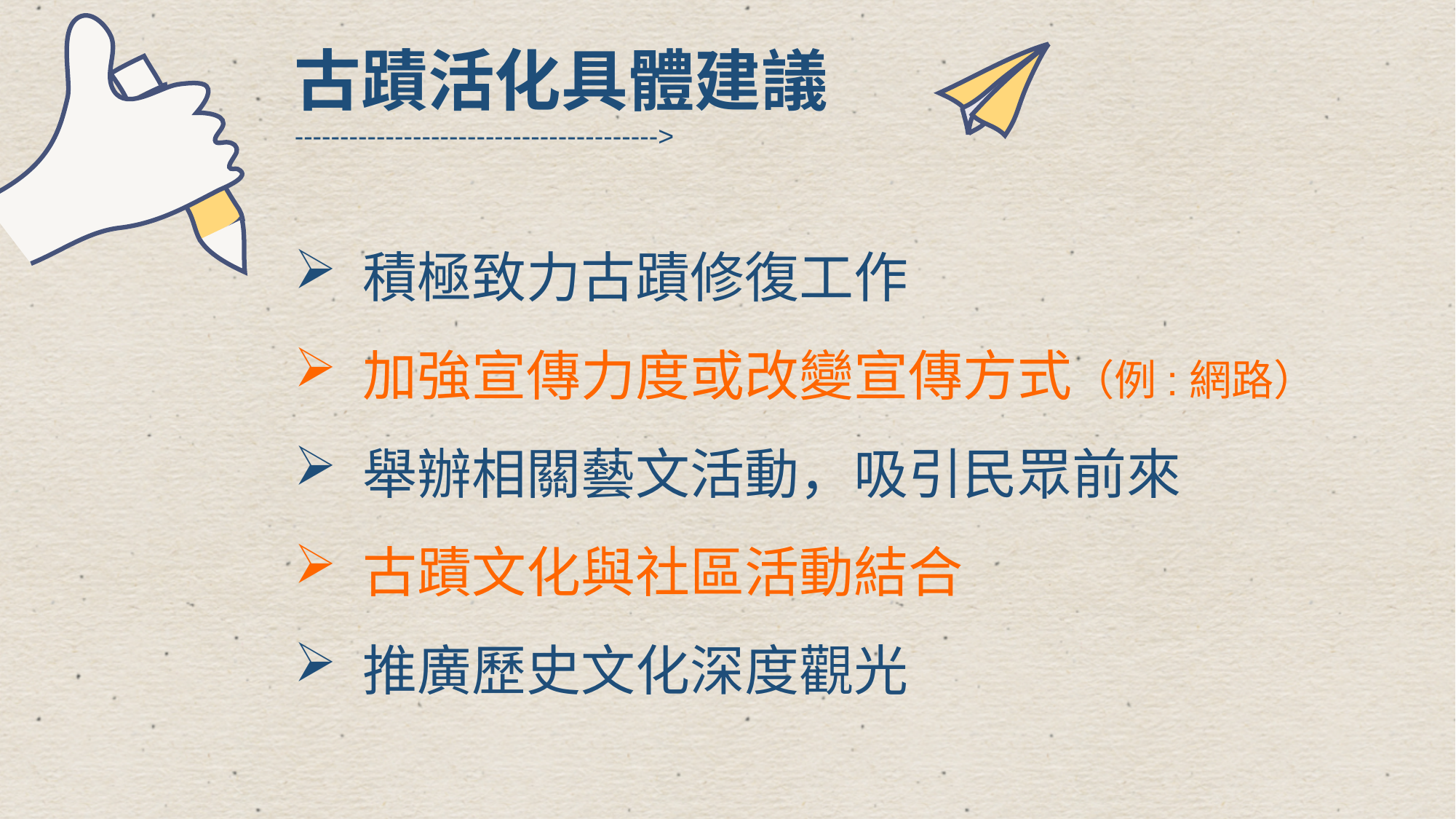

古蹟活化具體建議

---------------------------------------->
積極致力古蹟修復工作
加強宣傳力度或改變宣傳方式（例:網路）
舉辦相關藝文活動，吸引民眾前來
古蹟文化與社區活動結合
推廣歷史文化深度觀光